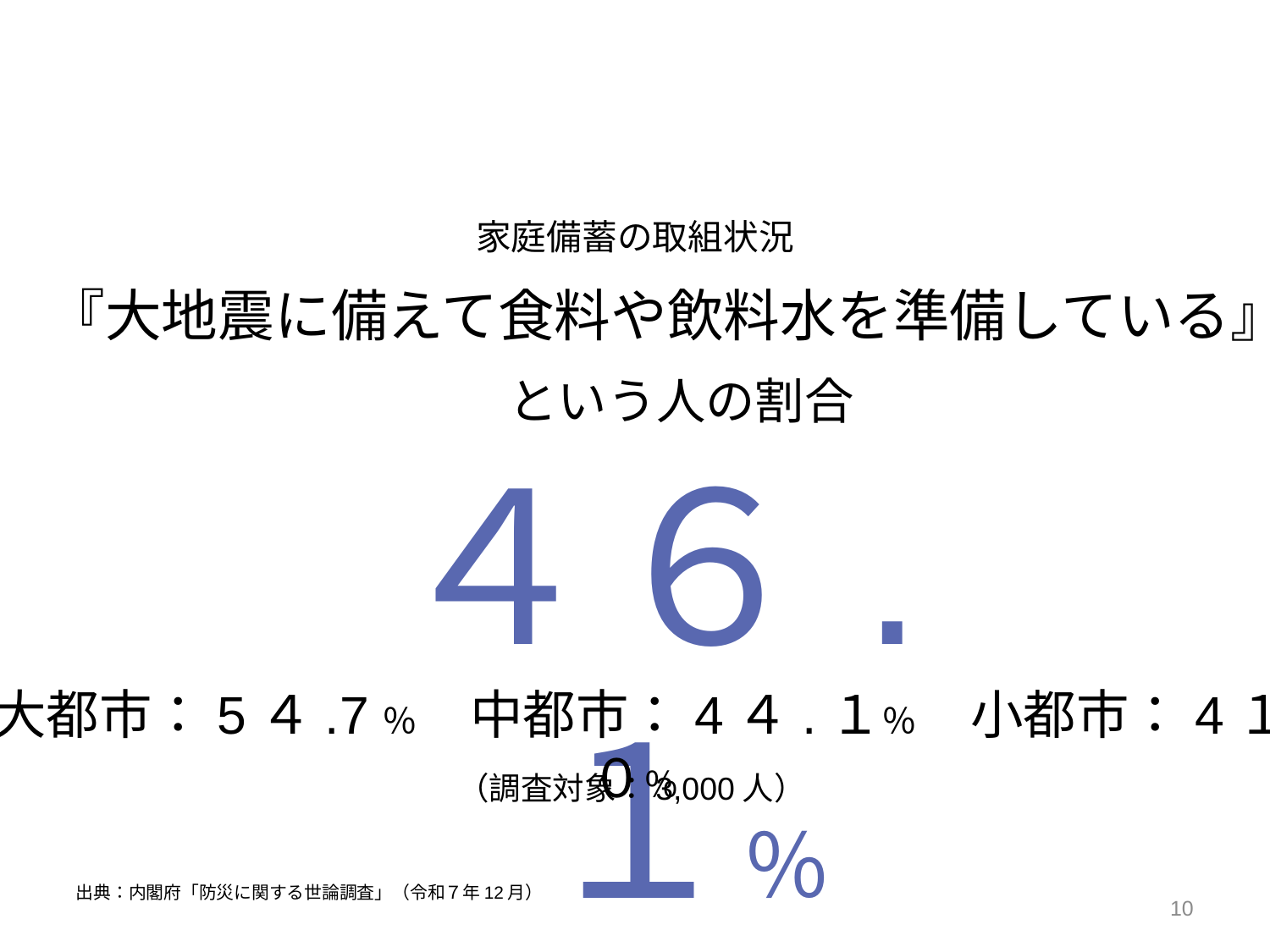

家庭備蓄の取組状況

『大地震に備えて食料や飲料水を準備している』

という人の割合
４６.１％

　大都市：5４.7％　中都市：4４.１％　小都市：4１.０％
（調査対象：3,000人）
出典：内閣府「防災に関する世論調査」（令和７年12月）
10